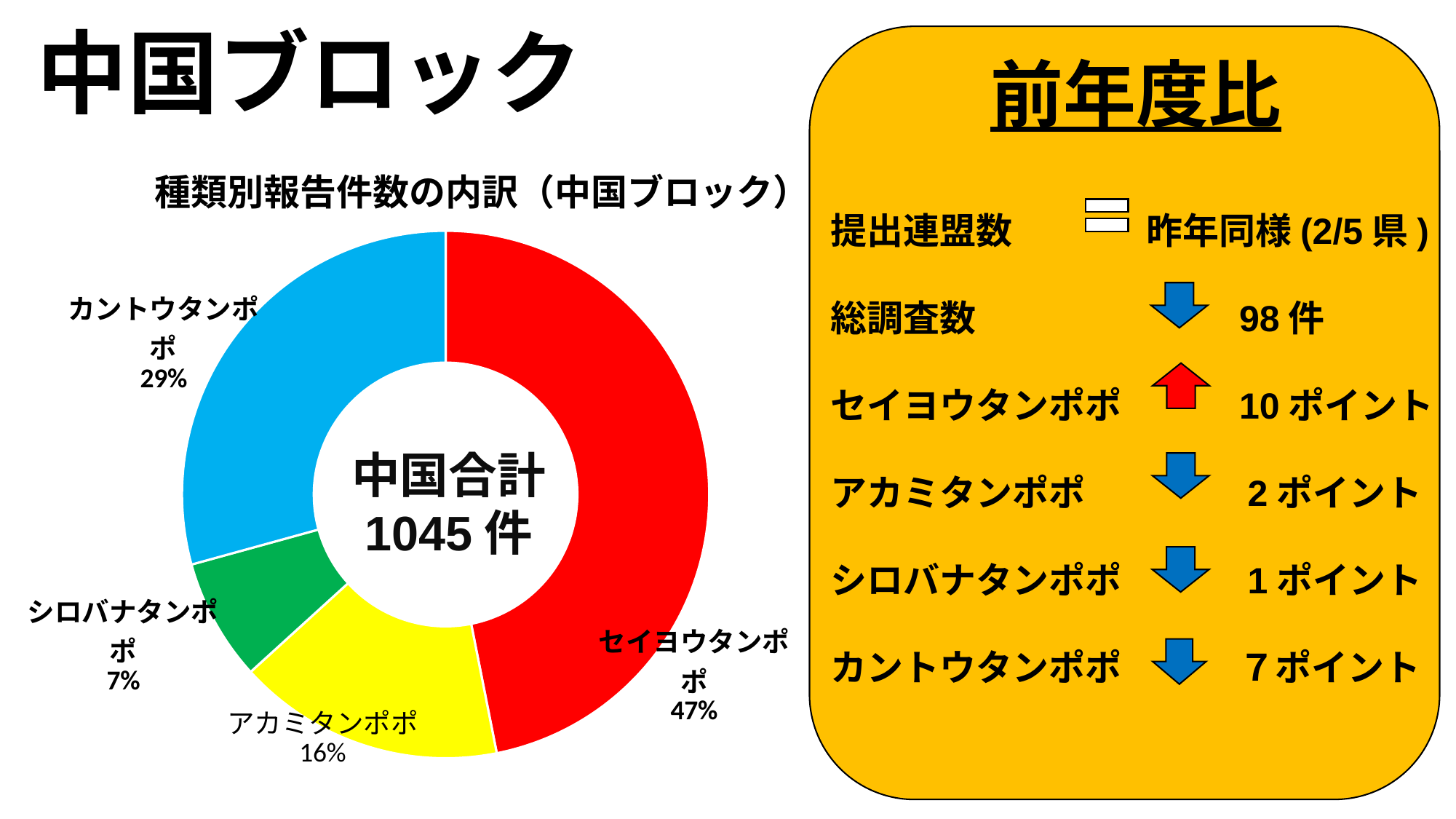

中国ブロック

### Chart: 種類別報告件数の内訳（中国ブロック）

| Category | 小計 |
|---|---|
| セイヨウタンポポ | 490.0 |
| アカミタンポポ | 171.0 |
| シロバナタンポポ | 78.0 |
| カントウタンポポ | 306.0 |
前年度比
提出連盟数　   　　昨年同様(2/5県)
総調査数　　　　　　　98件
セイヨウタンポポ　　　10ポイント
アカミタンポポ 　　　　2ポイント
シロバナタンポポ　　 　1ポイント
カントウタンポポ　　 　７ポイント

中国合計
1045件